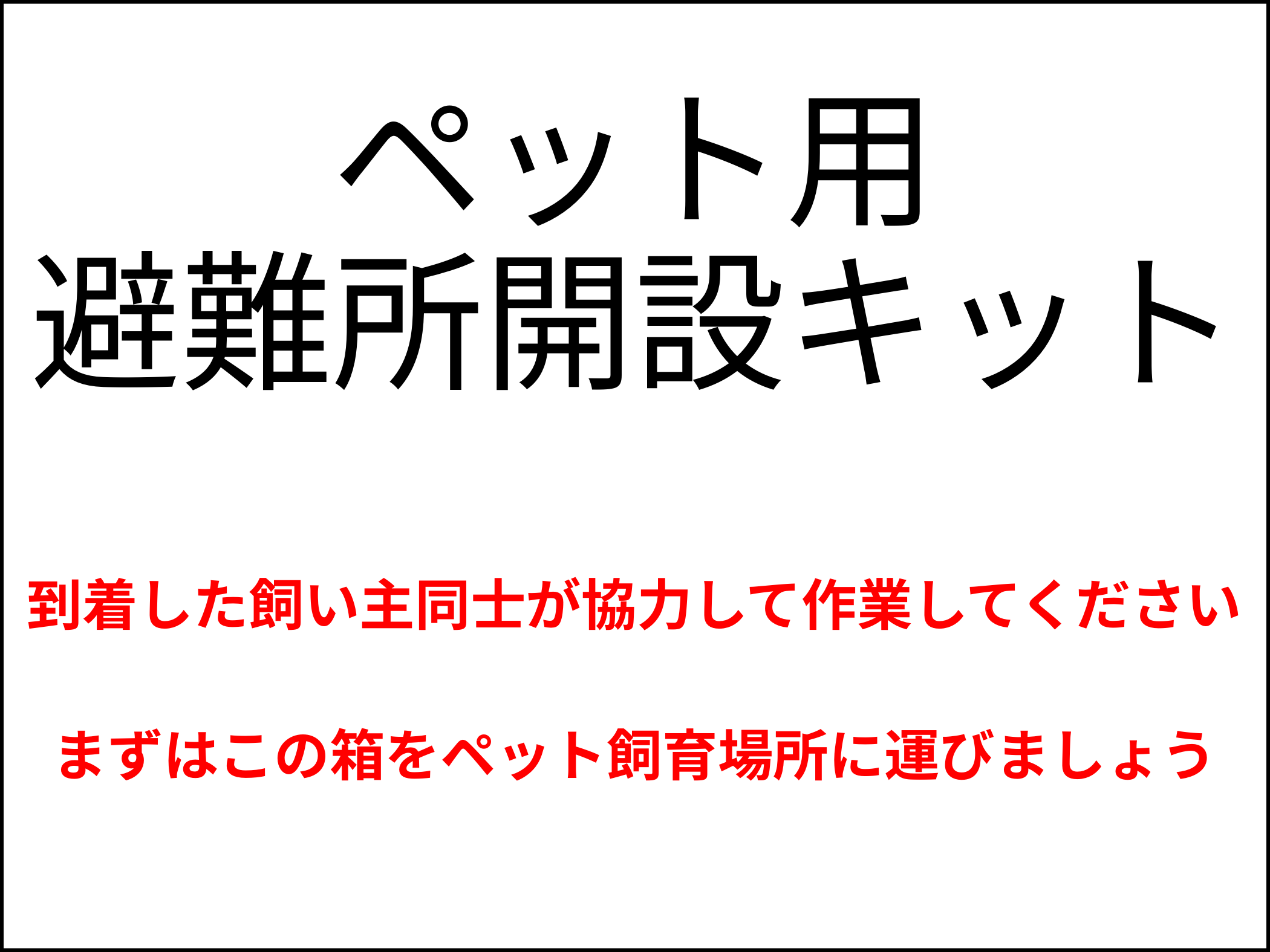

# ペット用 避難所開設キット
到着した飼い主同士が協力して作業してください
まずはこの箱をペット飼育場所に運びましょう